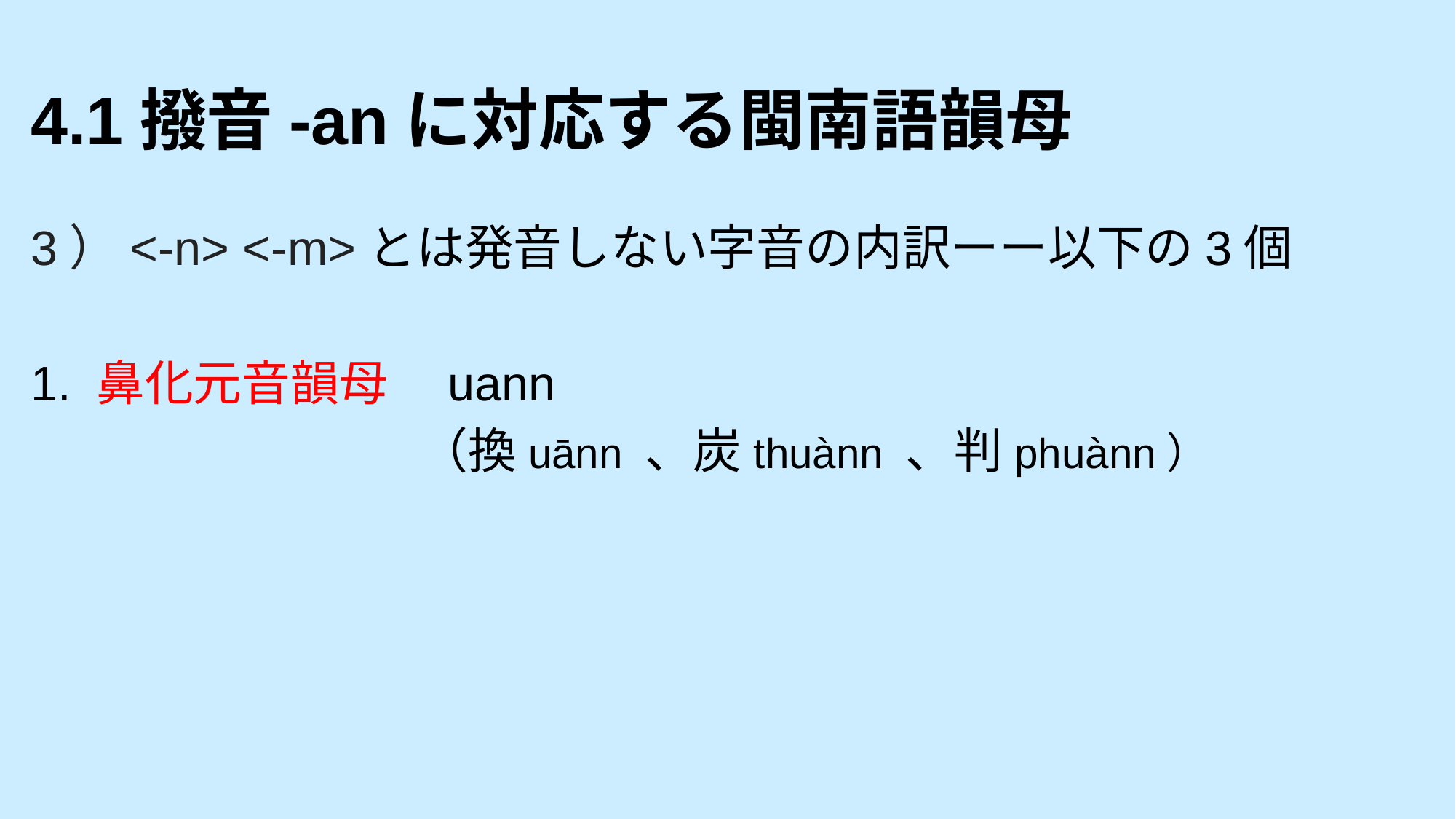

# 4.1撥音-anに対応する閩南語韻母
3）<-n> <-m>とは発音しない字音の内訳ーー以下の3個

1. 鼻化元音韻母　uann
　　　　　　　　（換uānn 、炭thuànn 、判phuànn）